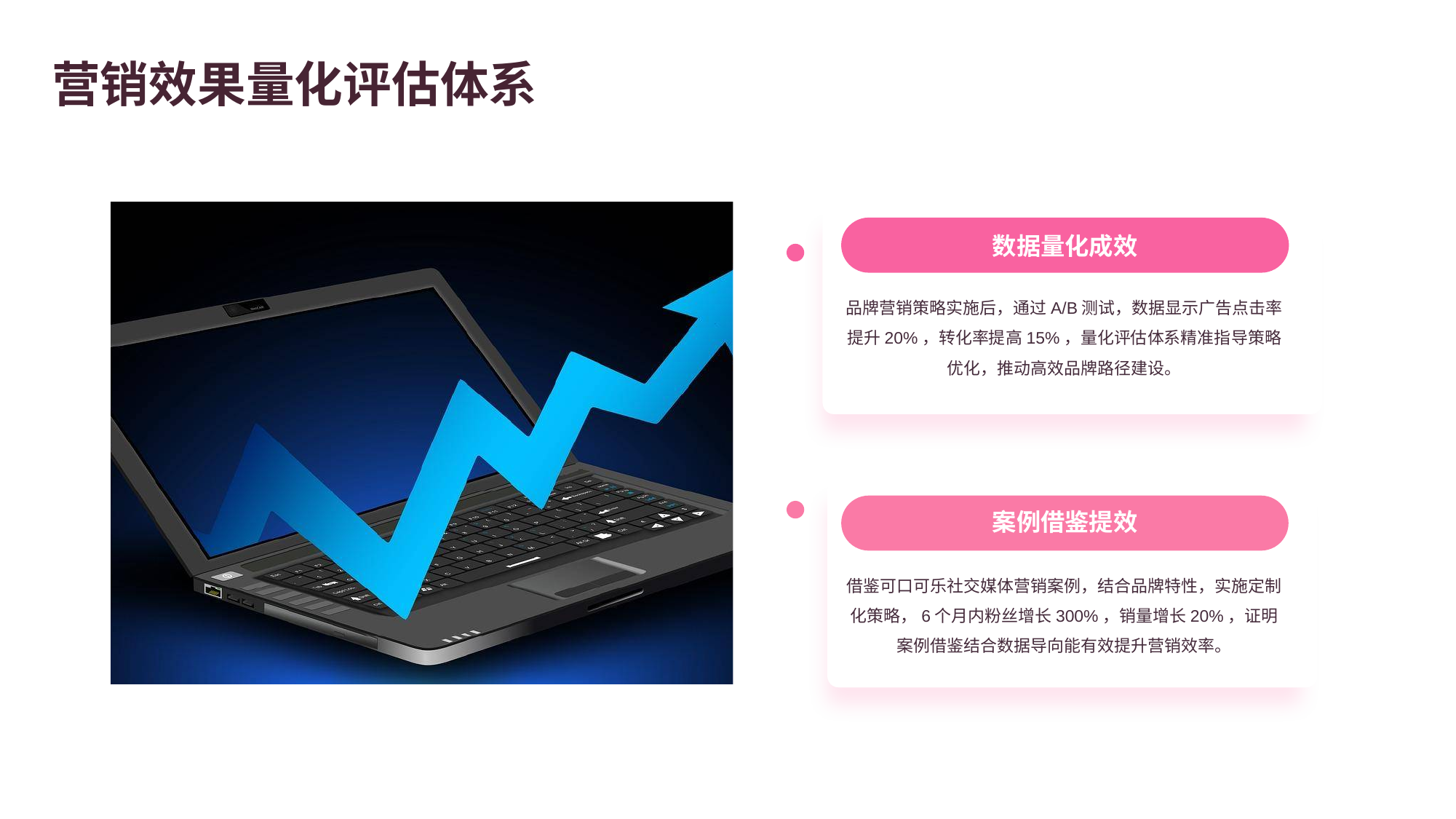

营销效果量化评估体系

数据量化成效

品牌营销策略实施后，通过A/B测试，数据显示广告点击率提升20%，转化率提高15%，量化评估体系精准指导策略优化，推动高效品牌路径建设。

案例借鉴提效

借鉴可口可乐社交媒体营销案例，结合品牌特性，实施定制化策略，6个月内粉丝增长300%，销量增长20%，证明案例借鉴结合数据导向能有效提升营销效率。